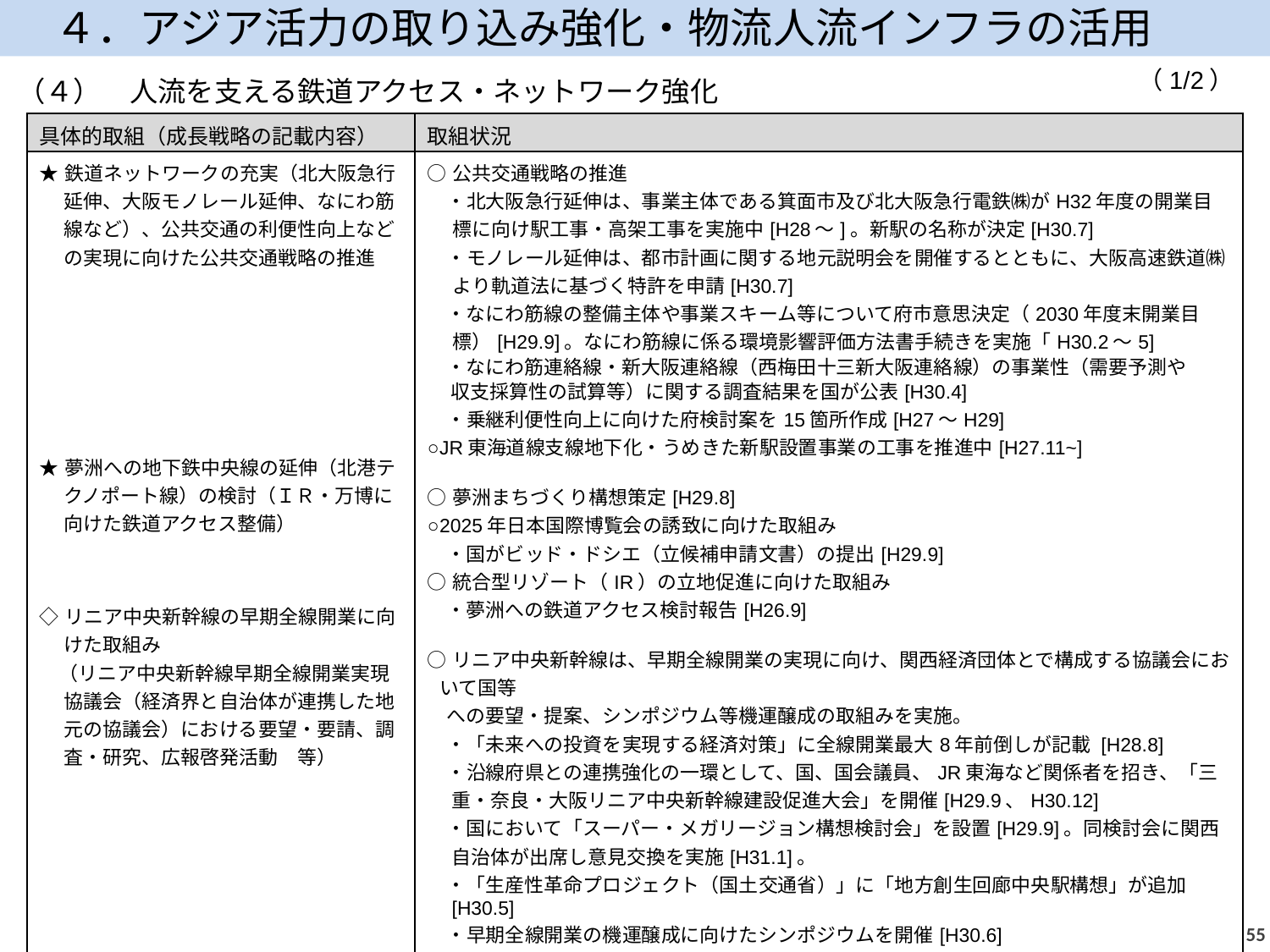

４．アジア活力の取り込み強化・物流人流インフラの活用
（1/2）
（４）　人流を支える鉄道アクセス・ネットワーク強化
| 具体的取組（成長戦略の記載内容） | 取組状況 |
| --- | --- |
| ★鉄道ネットワークの充実（北大阪急行延伸、大阪モノレール延伸、なにわ筋線など）、公共交通の利便性向上などの実現に向けた公共交通戦略の推進 　 ★夢洲への地下鉄中央線の延伸（北港テクノポート線）の検討（ＩＲ・万博に向けた鉄道アクセス整備） ◇リニア中央新幹線の早期全線開業に向けた取組み 　（リニア中央新幹線早期全線開業実現協議会（経済界と自治体が連携した地元の協議会）における要望・要請、調査・研究、広報啓発活動　等） | ○公共交通戦略の推進 　・北大阪急行延伸は、事業主体である箕面市及び北大阪急行電鉄㈱がH32年度の開業目標に向け駅工事・高架工事を実施中[H28～]。新駅の名称が決定[H30.7] 　・モノレール延伸は、都市計画に関する地元説明会を開催するとともに、大阪高速鉄道㈱より軌道法に基づく特許を申請[H30.7] 　・なにわ筋線の整備主体や事業スキーム等について府市意思決定（2030年度末開業目標）[H29.9]。なにわ筋線に係る環境影響評価方法書手続きを実施「H30.2～5] 　・なにわ筋連絡線・新大阪連絡線（西梅田十三新大阪連絡線）の事業性（需要予測や 収支採算性の試算等）に関する調査結果を国が公表[H30.4] 　・乗継利便性向上に向けた府検討案を15箇所作成[H27～H29] ○JR東海道線支線地下化・うめきた新駅設置事業の工事を推進中[H27.11~] ○夢洲まちづくり構想策定[H29.8] ○2025年日本国際博覧会の誘致に向けた取組み 　・国がビッド・ドシエ（立候補申請文書）の提出[H29.9] ○統合型リゾート（IR）の立地促進に向けた取組み 　・夢洲への鉄道アクセス検討報告[H26.9] ○リニア中央新幹線は、早期全線開業の実現に向け、関西経済団体とで構成する協議会において国等 への要望・提案、シンポジウム等機運醸成の取組みを実施。　 　・「未来への投資を実現する経済対策」に全線開業最大8年前倒しが記載 [H28.8] 　・沿線府県との連携強化の一環として、国、国会議員、JR東海など関係者を招き、「三重・奈良・大阪リニア中央新幹線建設促進大会」を開催[H29.9、H30.12] 　・国において「スーパー・メガリージョン構想検討会」を設置[H29.9]。同検討会に関西自治体が出席し意見交換を実施[H31.1]。 　・「生産性革命プロジェクト（国土交通省）」に「地方創生回廊中央駅構想」が追加[H30.5] 　・早期全線開業の機運醸成に向けたシンポジウムを開催[H30.6] 　・国の「経済財政運営と改革の基本方針(骨太の方針)」において、「建設主体が全線の駅・ルートの 公表に向けた準備を進められるよう、必要な連携、協力を行う。また、新大阪駅について、リニア中央 新幹線、北陸新幹線（詳細ルート調査中）等との乗継利便性の観点から、結節機能強化や容量 制約の解消を図るため、民間プロジェクトの組成など事業スキームを検討し、新幹線ネットワークの充実 を図る」と明記[H30.6] |
55